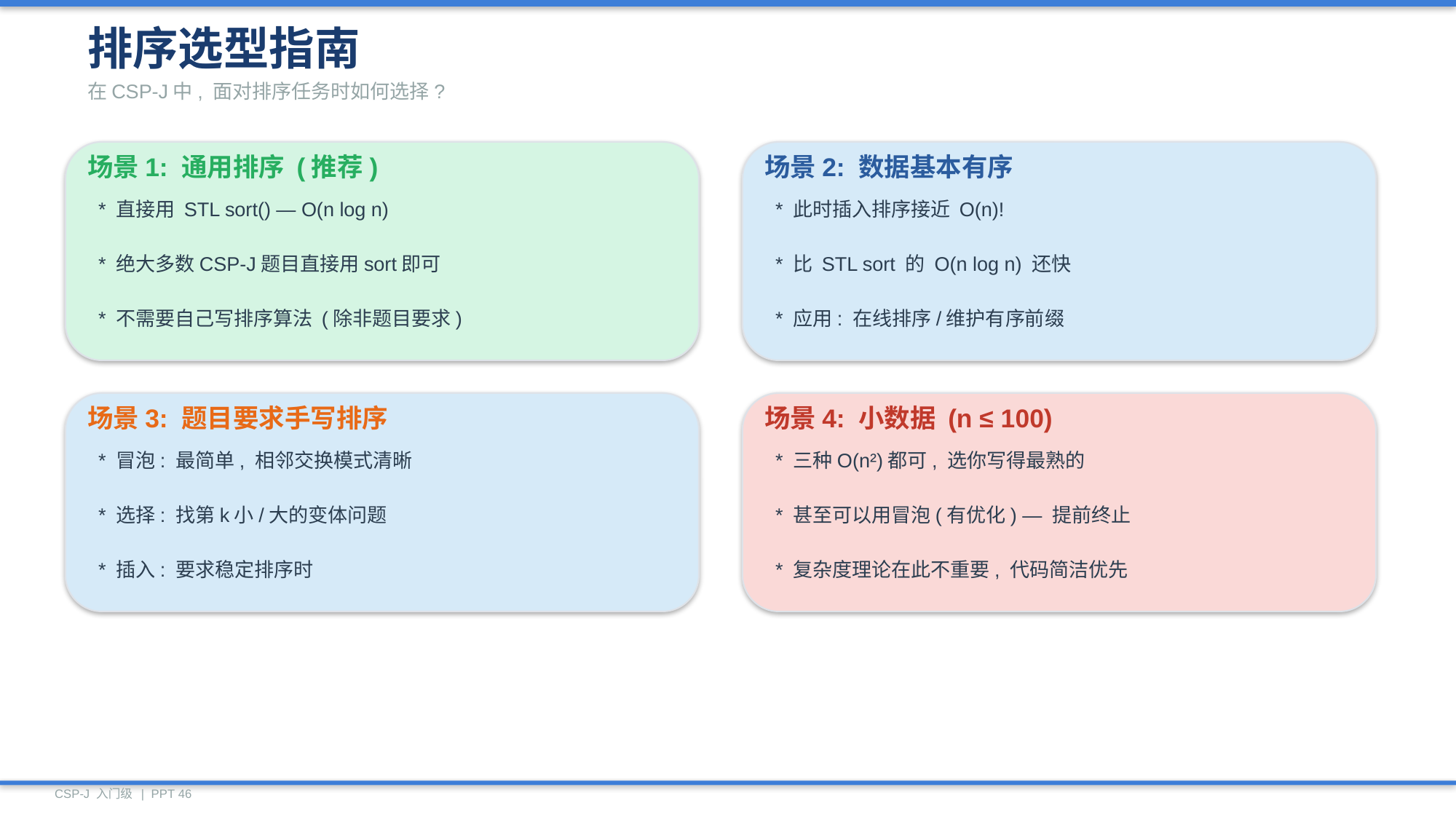

排序选型指南
在CSP-J中, 面对排序任务时如何选择?

场景1: 通用排序 (推荐)
场景2: 数据基本有序
* 直接用 STL sort() — O(n log n)
* 此时插入排序接近 O(n)!
* 绝大多数CSP-J题目直接用sort即可
* 比 STL sort 的 O(n log n) 还快
* 不需要自己写排序算法 (除非题目要求)
* 应用: 在线排序/维护有序前缀

场景3: 题目要求手写排序
场景4: 小数据 (n ≤ 100)
* 冒泡: 最简单, 相邻交换模式清晰
* 三种O(n²)都可, 选你写得最熟的
* 选择: 找第k小/大的变体问题
* 甚至可以用冒泡(有优化) — 提前终止
* 插入: 要求稳定排序时
* 复杂度理论在此不重要, 代码简洁优先

CSP-J 入门级  |  PPT 46